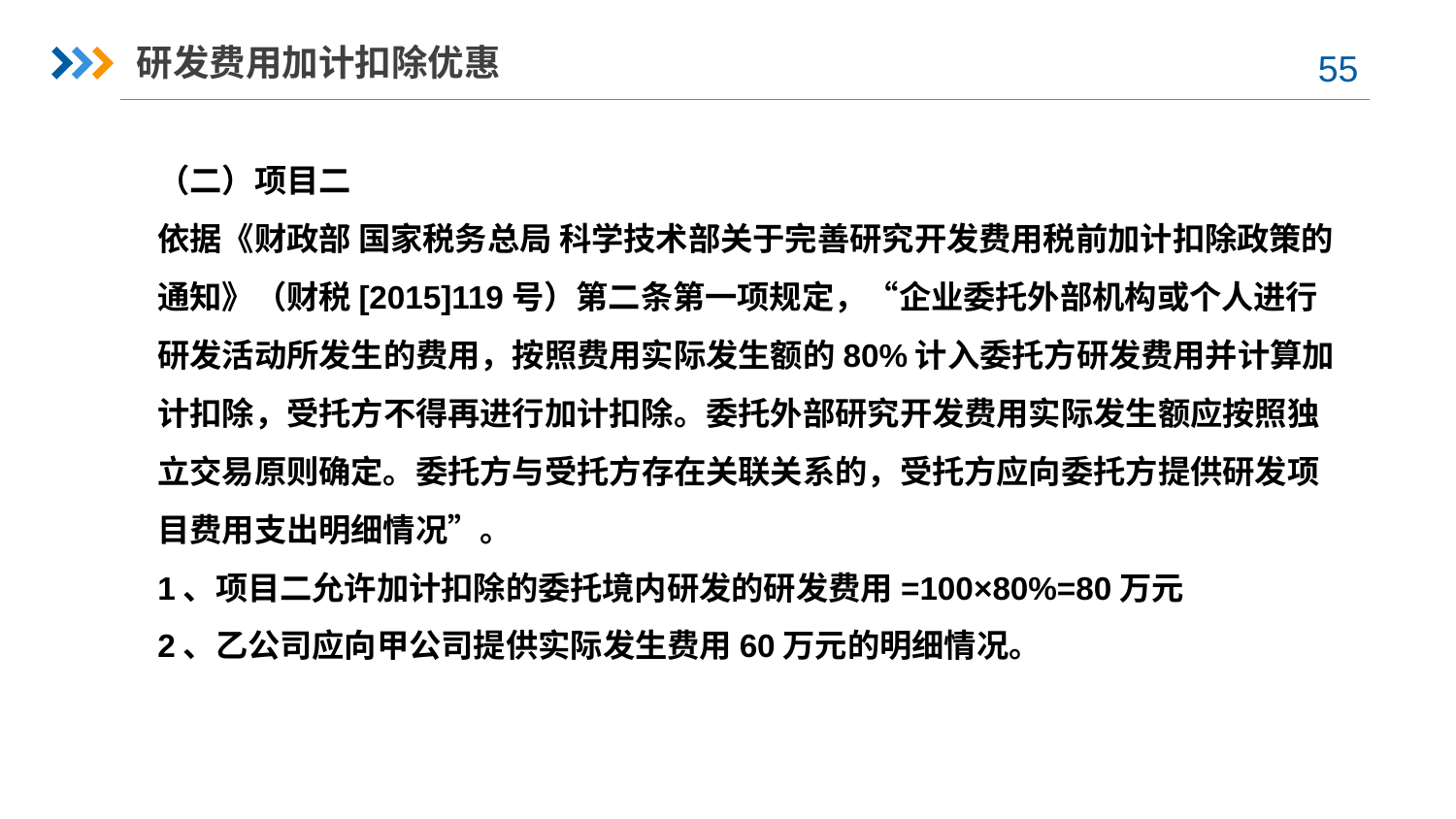

研发费用加计扣除优惠
（二）项目二
依据《财政部 国家税务总局 科学技术部关于完善研究开发费用税前加计扣除政策的通知》（财税[2015]119号）第二条第一项规定，“企业委托外部机构或个人进行研发活动所发生的费用，按照费用实际发生额的80%计入委托方研发费用并计算加计扣除，受托方不得再进行加计扣除。委托外部研究开发费用实际发生额应按照独立交易原则确定。委托方与受托方存在关联关系的，受托方应向委托方提供研发项目费用支出明细情况”。
1、项目二允许加计扣除的委托境内研发的研发费用=100×80%=80万元
2、乙公司应向甲公司提供实际发生费用60万元的明细情况。